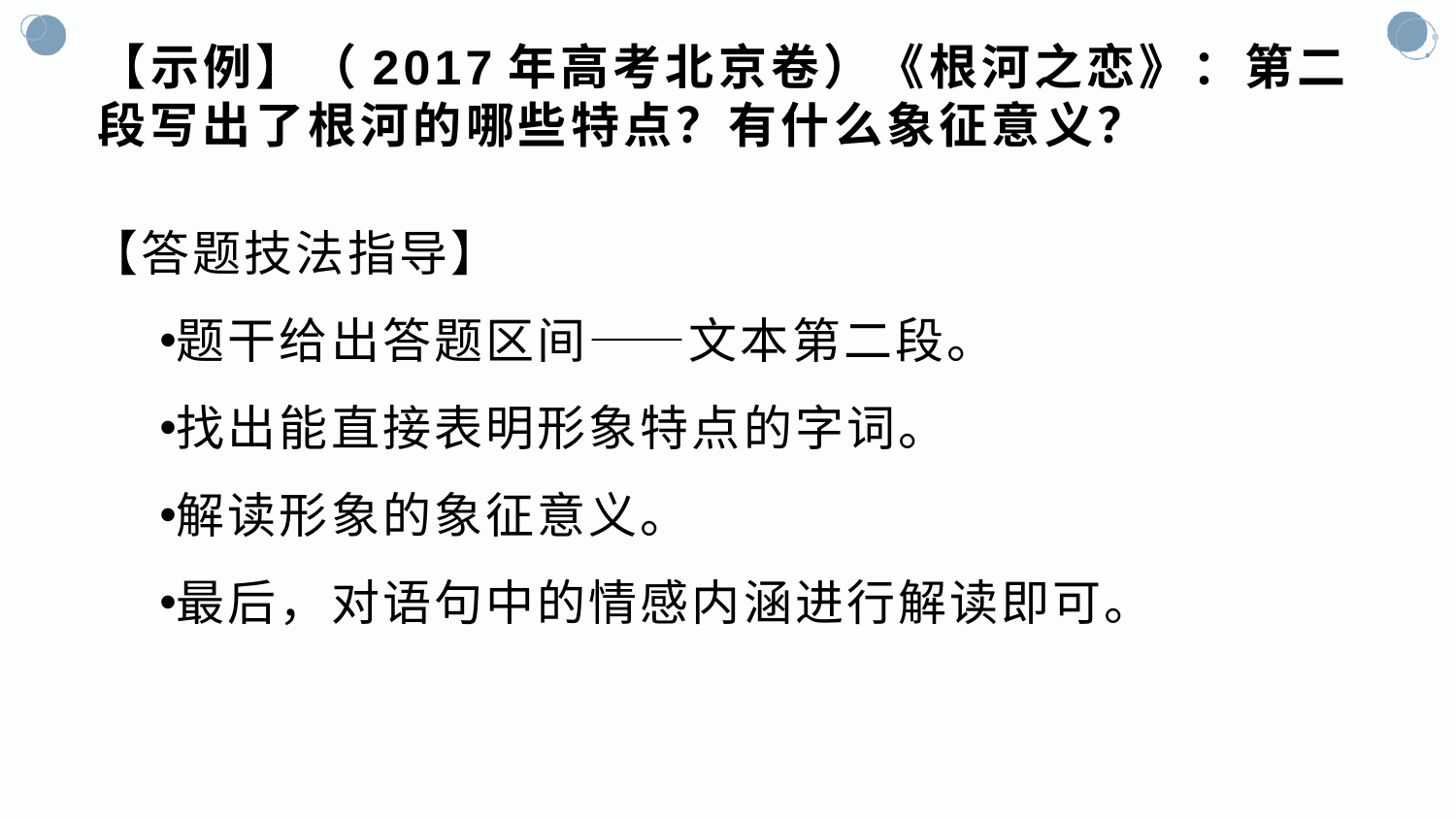

# 【示例】（2017年高考北京卷）《根河之恋》：第二段写出了根河的哪些特点？有什么象征意义？
【答题技法指导】
题干给出答题区间——文本第二段。
找出能直接表明形象特点的字词。
解读形象的象征意义。
最后，对语句中的情感内涵进行解读即可。